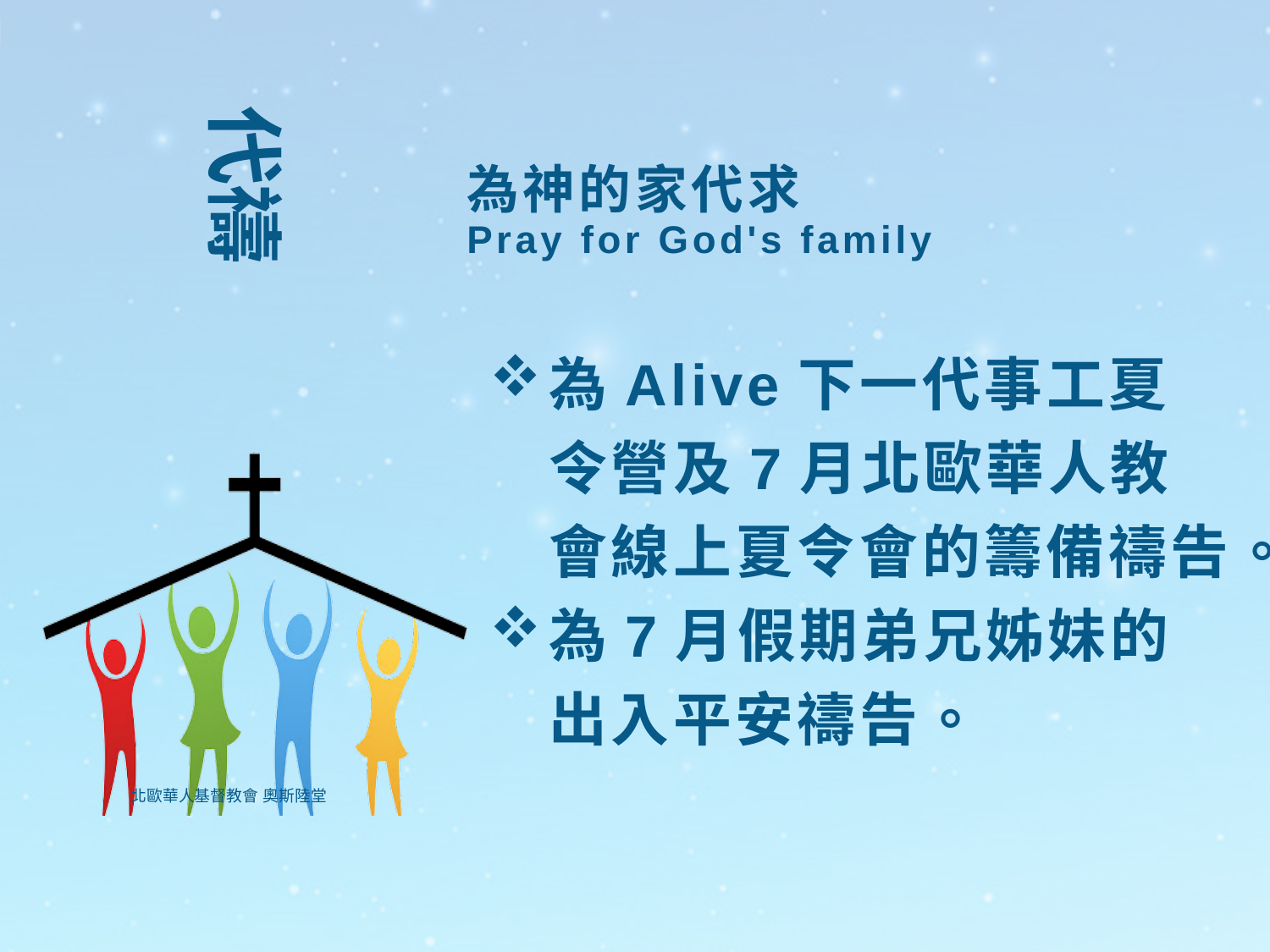

# 為神的家代求 Pray for God's family
為Alive下一代事工夏令營及7月北歐華人教會線上夏令會的籌備禱告。
為7月假期弟兄姊妹的出入平安禱告。

北歐華人基督教會 奧斯陸堂